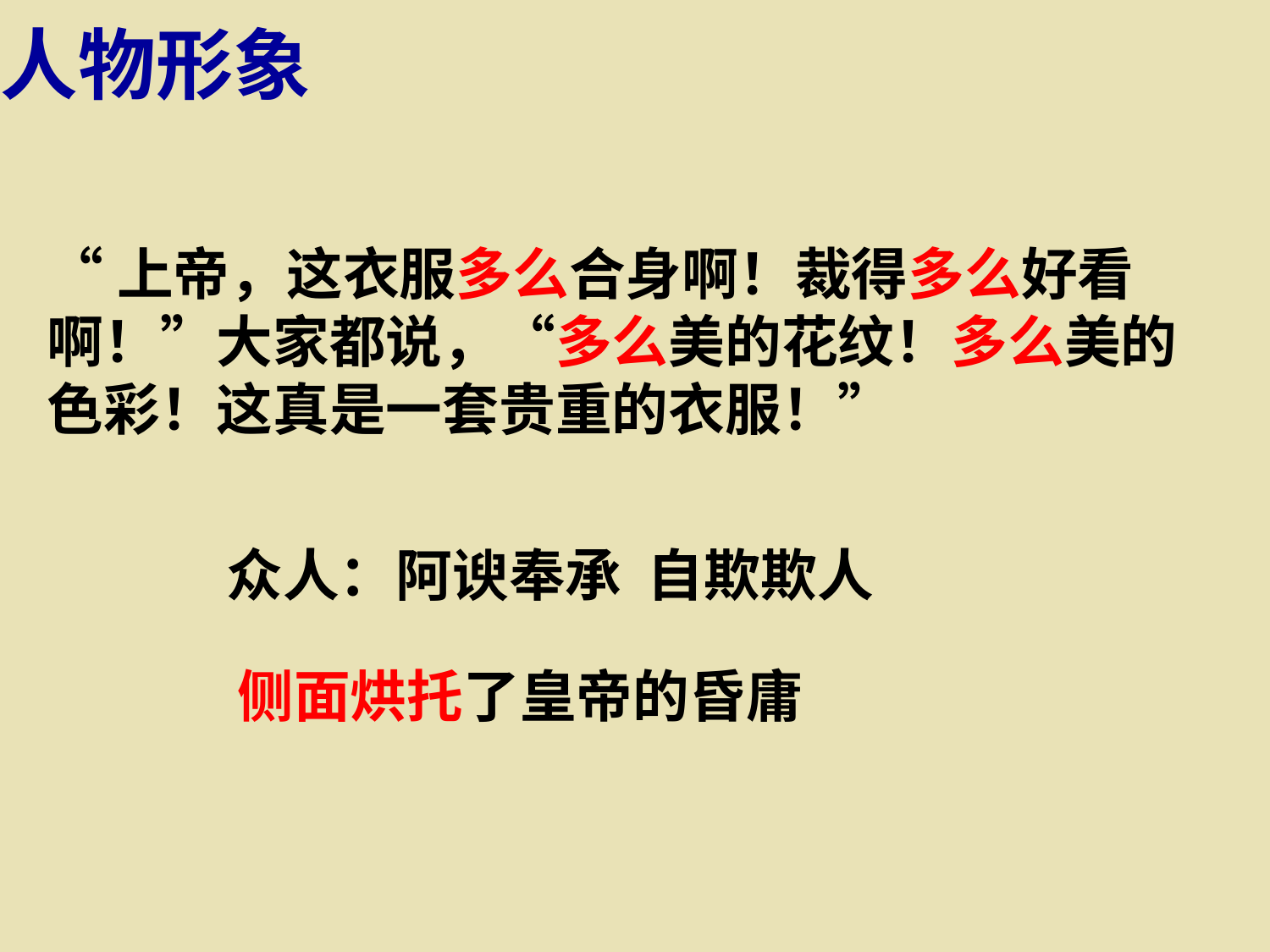

人物形象
“上帝，这衣服多么合身啊！裁得多么好看啊！”大家都说，“多么美的花纹！多么美的色彩！这真是一套贵重的衣服！”
众人：阿谀奉承  自欺欺人
侧面烘托了皇帝的昏庸